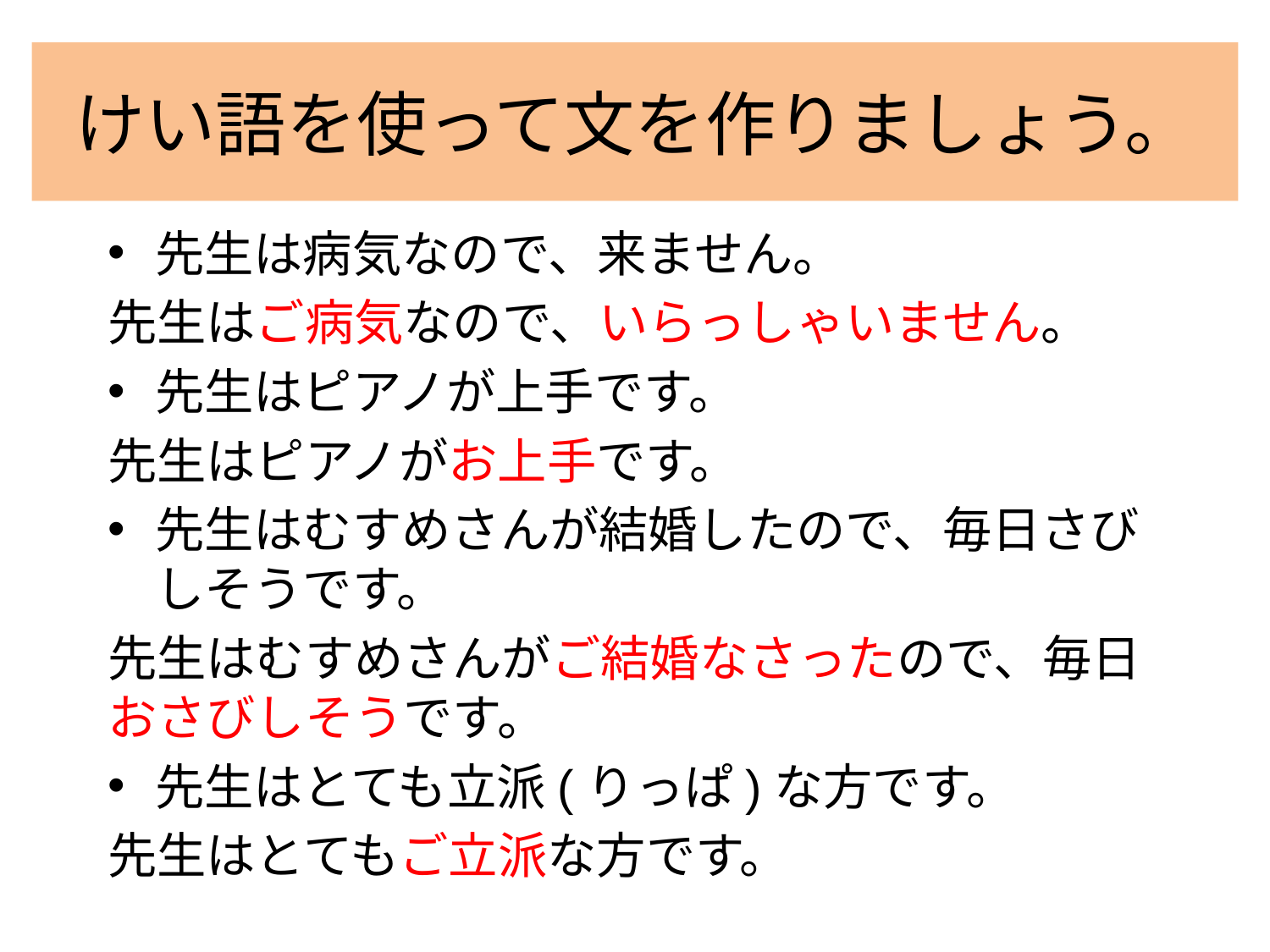

# けい語を使って文を作りましょう。
先生は病気なので、来ません。
先生はご病気なので、いらっしゃいません。
先生はピアノが上手です。
先生はピアノがお上手です。
先生はむすめさんが結婚したので、毎日さびしそうです。
先生はむすめさんがご結婚なさったので、毎日おさびしそうです。
先生はとても立派(りっぱ)な方です。
先生はとてもご立派な方です。